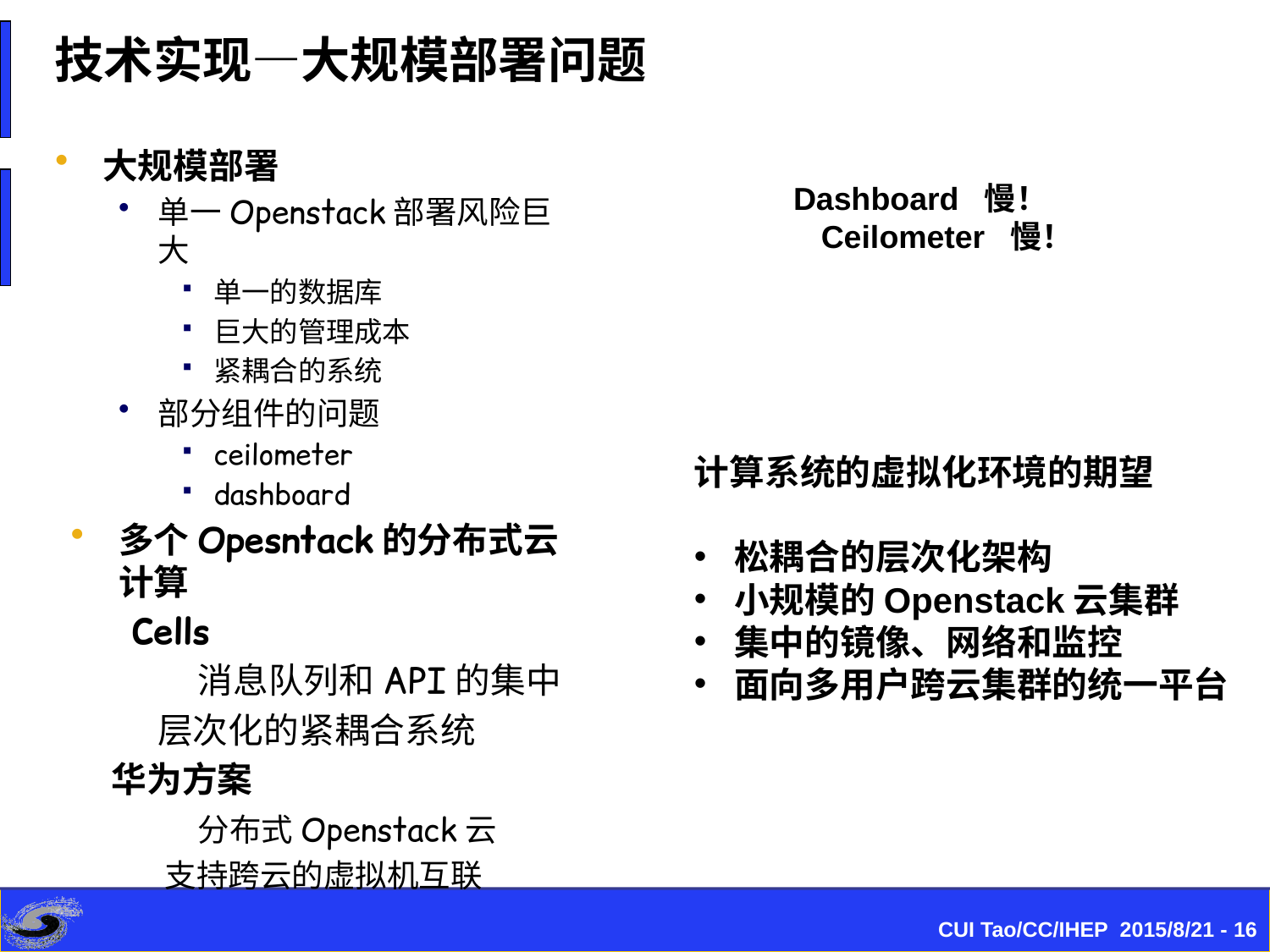

技术实现—大规模部署问题
大规模部署
单一Openstack部署风险巨大
单一的数据库
巨大的管理成本
紧耦合的系统
部分组件的问题
ceilometer
dashboard
多个Opesntack的分布式云计算
    Cells
	消息队列和API的集中
          层次化的紧耦合系统
    华为方案
	分布式Openstack云
            支持跨云的虚拟机互联

Dashboard  慢！
      Ceilometer  慢！
计算系统的虚拟化环境的期望

松耦合的层次化架构
小规模的Openstack云集群
集中的镜像、网络和监控
面向多用户跨云集群的统一平台

CUI Tao/CC/IHEP  2015/8/21 - 16